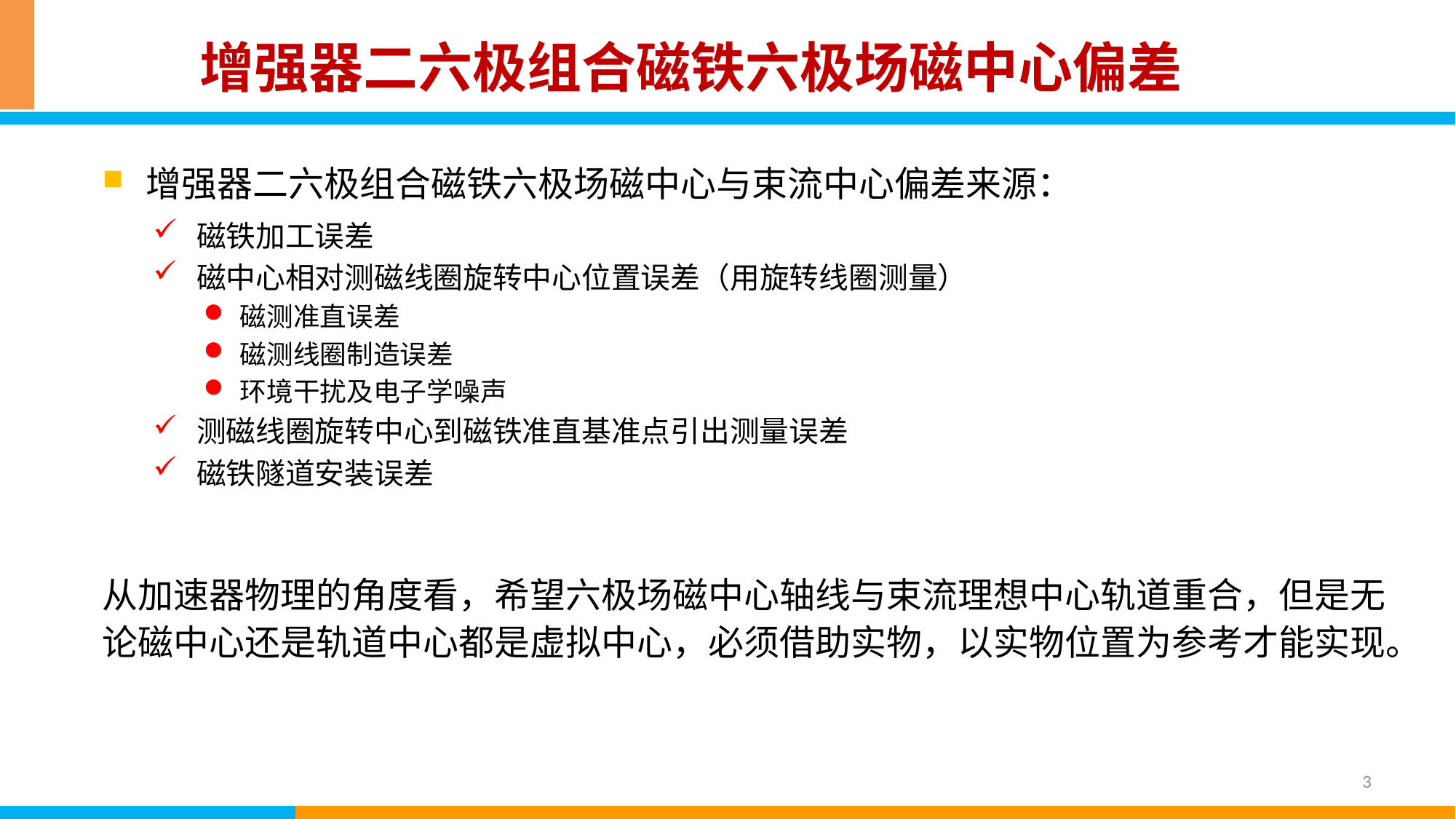

# 增强器二六极组合磁铁六极场磁中心偏差
增强器二六极组合磁铁六极场磁中心与束流中心偏差来源：
磁铁加工误差
磁中心相对测磁线圈旋转中心位置误差（用旋转线圈测量）
磁测准直误差
磁测线圈制造误差
环境干扰及电子学噪声
测磁线圈旋转中心到磁铁准直基准点引出测量误差
磁铁隧道安装误差

从加速器物理的角度看，希望六极场磁中心轴线与束流理想中心轨道重合，但是无论磁中心还是轨道中心都是虚拟中心，必须借助实物，以实物位置为参考才能实现。
3